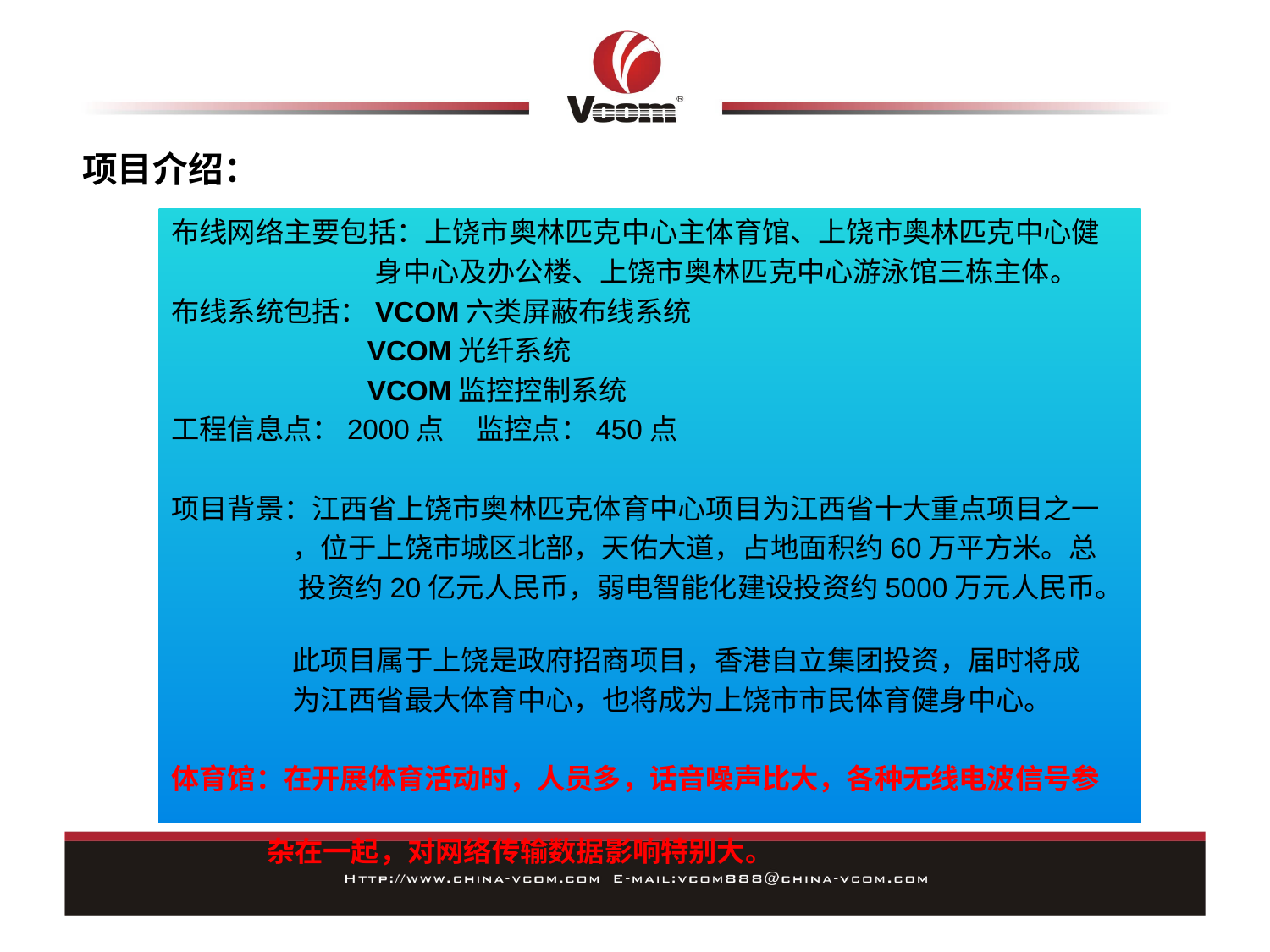

# 项目介绍：
布线网络主要包括：上饶市奥林匹克中心主体育馆、上饶市奥林匹克中心健
                               身中心及办公楼、上饶市奥林匹克中心游泳馆三栋主体。
布线系统包括：VCOM六类屏蔽布线系统
                         VCOM光纤系统
                         VCOM监控控制系统
工程信息点：2000点     监控点：450点

项目背景：江西省上饶市奥林匹克体育中心项目为江西省十大重点项目之一
                  ，位于上饶市城区北部，天佑大道，占地面积约60万平方米。总
                   投资约20亿元人民币，弱电智能化建设投资约5000万元人民币。
                  此项目属于上饶是政府招商项目，香港自立集团投资，届时将成
                  为江西省最大体育中心，也将成为上饶市市民体育健身中心。

体育馆：在开展体育活动时，人员多，话音噪声比大，各种无线电波信号参
              杂在一起，对网络传输数据影响特别大。